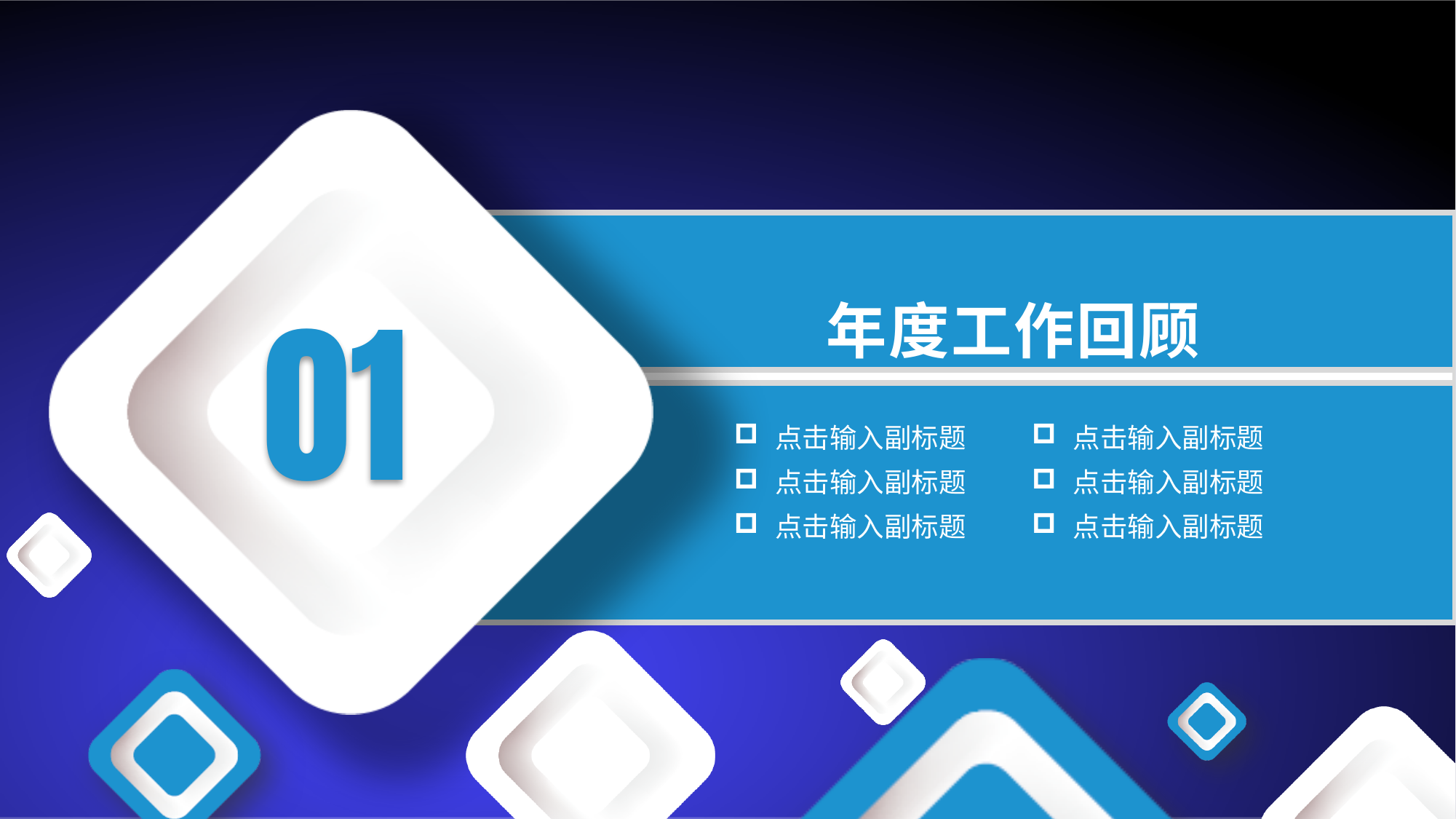

年度工作回顾
01
点击输入副标题
点击输入副标题
点击输入副标题

点击输入副标题
点击输入副标题
点击输入副标题